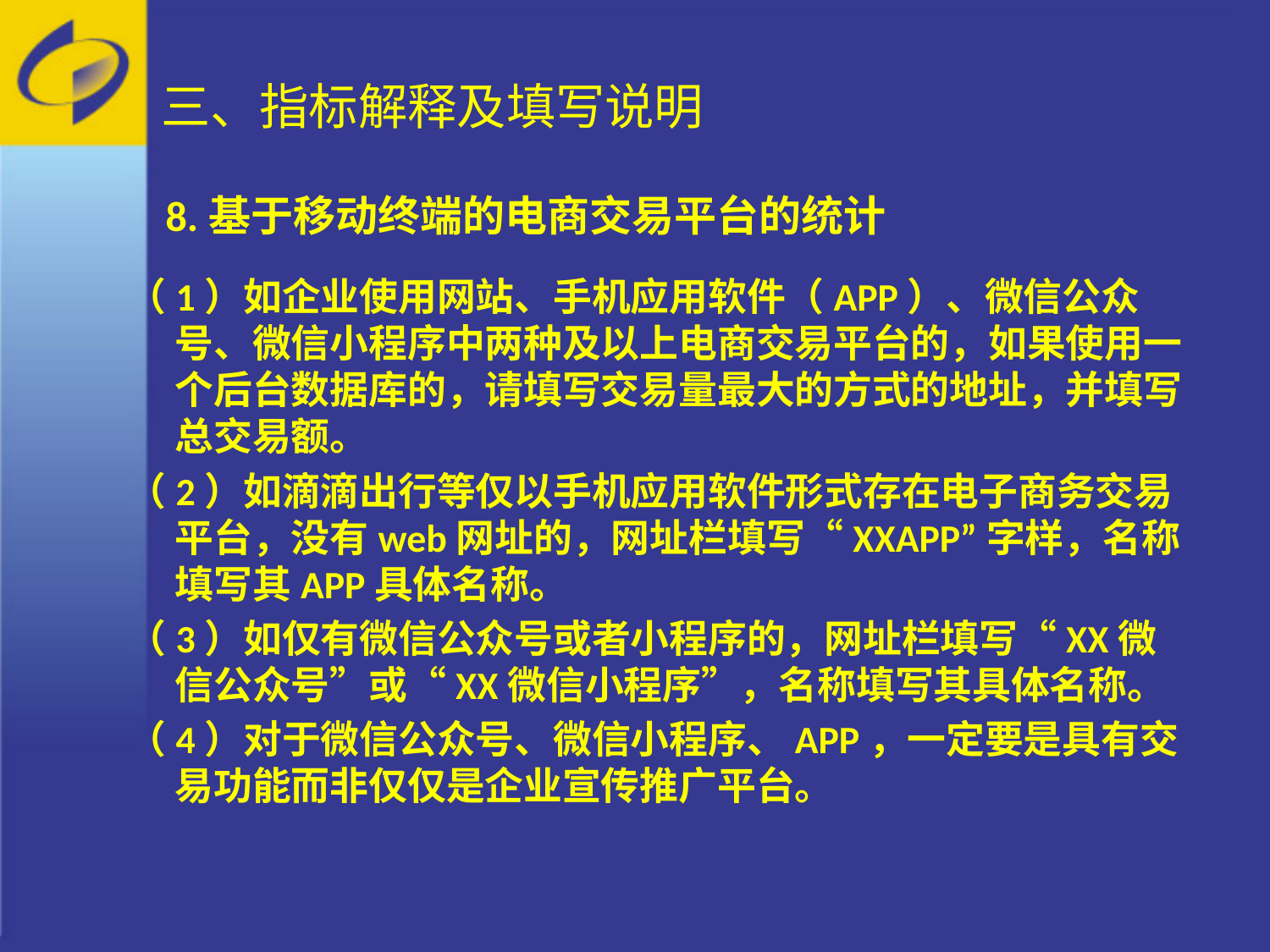

三、指标解释及填写说明

   8.基于移动终端的电商交易平台的统计

（1）如企业使用网站、手机应用软件（APP）、微信公众号、微信小程序中两种及以上电商交易平台的，如果使用一个后台数据库的，请填写交易量最大的方式的地址，并填写总交易额。
（2）如滴滴出行等仅以手机应用软件形式存在电子商务交易平台，没有web网址的，网址栏填写“XXAPP”字样，名称填写其APP具体名称。
（3）如仅有微信公众号或者小程序的，网址栏填写“XX微信公众号”或“XX微信小程序”，名称填写其具体名称。
（4）对于微信公众号、微信小程序、APP，一定要是具有交易功能而非仅仅是企业宣传推广平台。